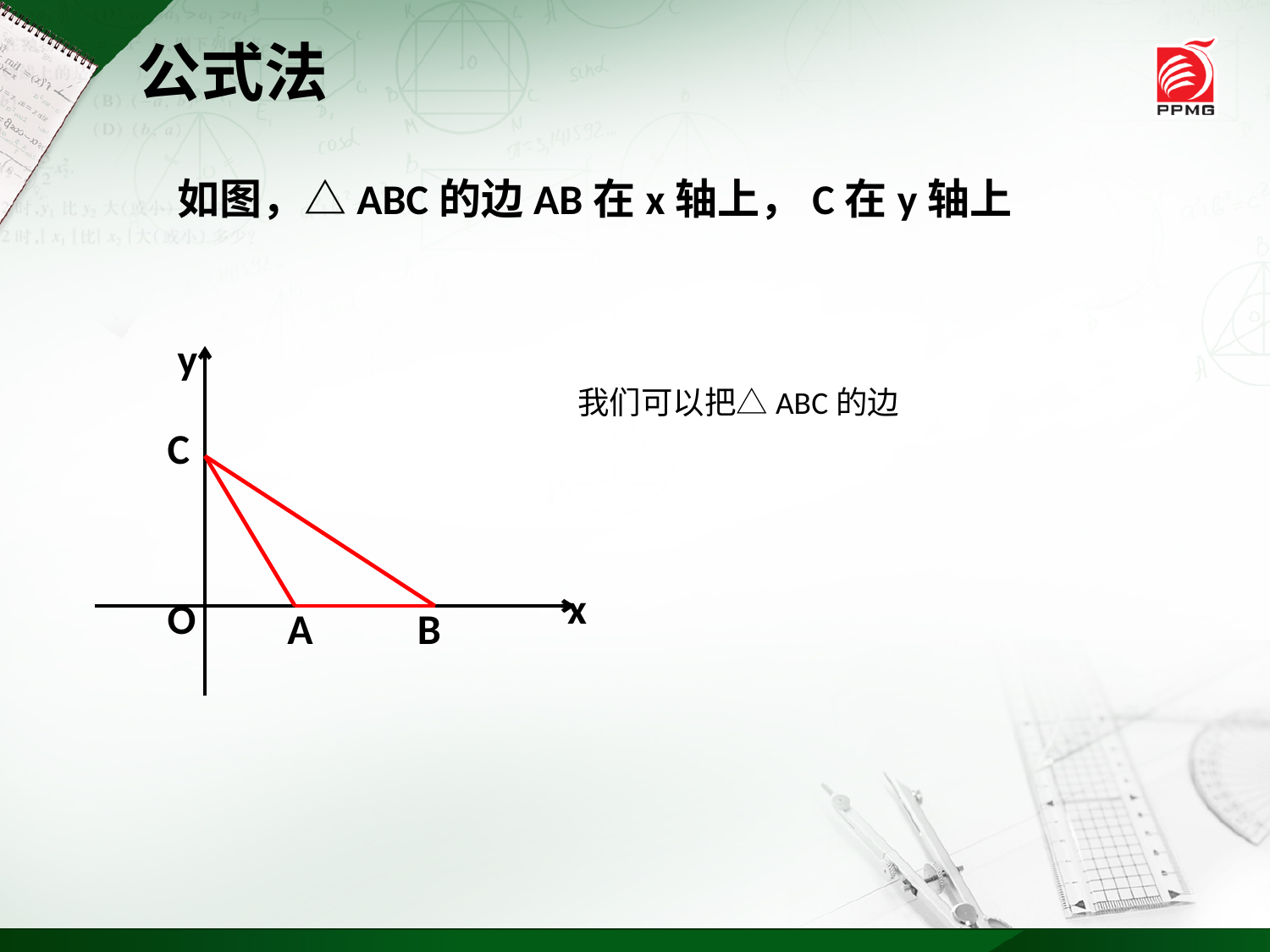

公式法
如图，△ABC的边AB在x轴上，C在y轴上
y
我们可以把△ABC的边
C
x
O
A
B